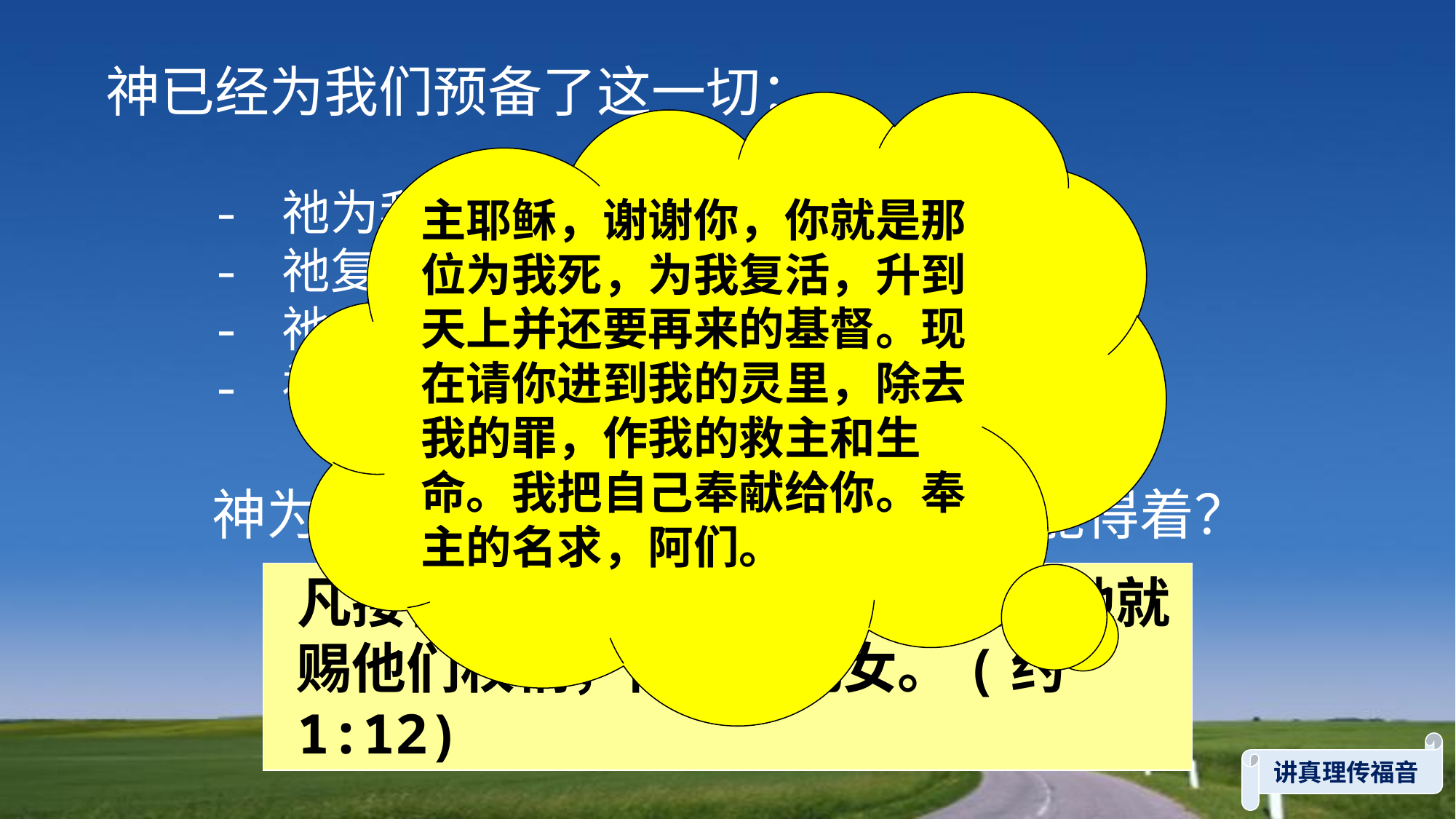

神已经为我们预备了这一切：
主耶稣，谢谢你，你就是那位为我死，为我复活，升到天上并还要再来的基督。现在请你进到我的灵里，除去我的罪，作我的救主和生命。我把自己奉献给你。奉主的名求，阿们。
- 祂为我们死，除去所有的罪
- 祂复活，赐我们新生命
- 祂升天，为我们祷告，赐我们圣灵
- 祂还要再来，接我们回家

神为我们所预备的，我们要如何才能得着？

凡接待祂的，就是信他名的人，祂就赐他们权柄，作神的儿女。(约1:12)
讲真理传福音